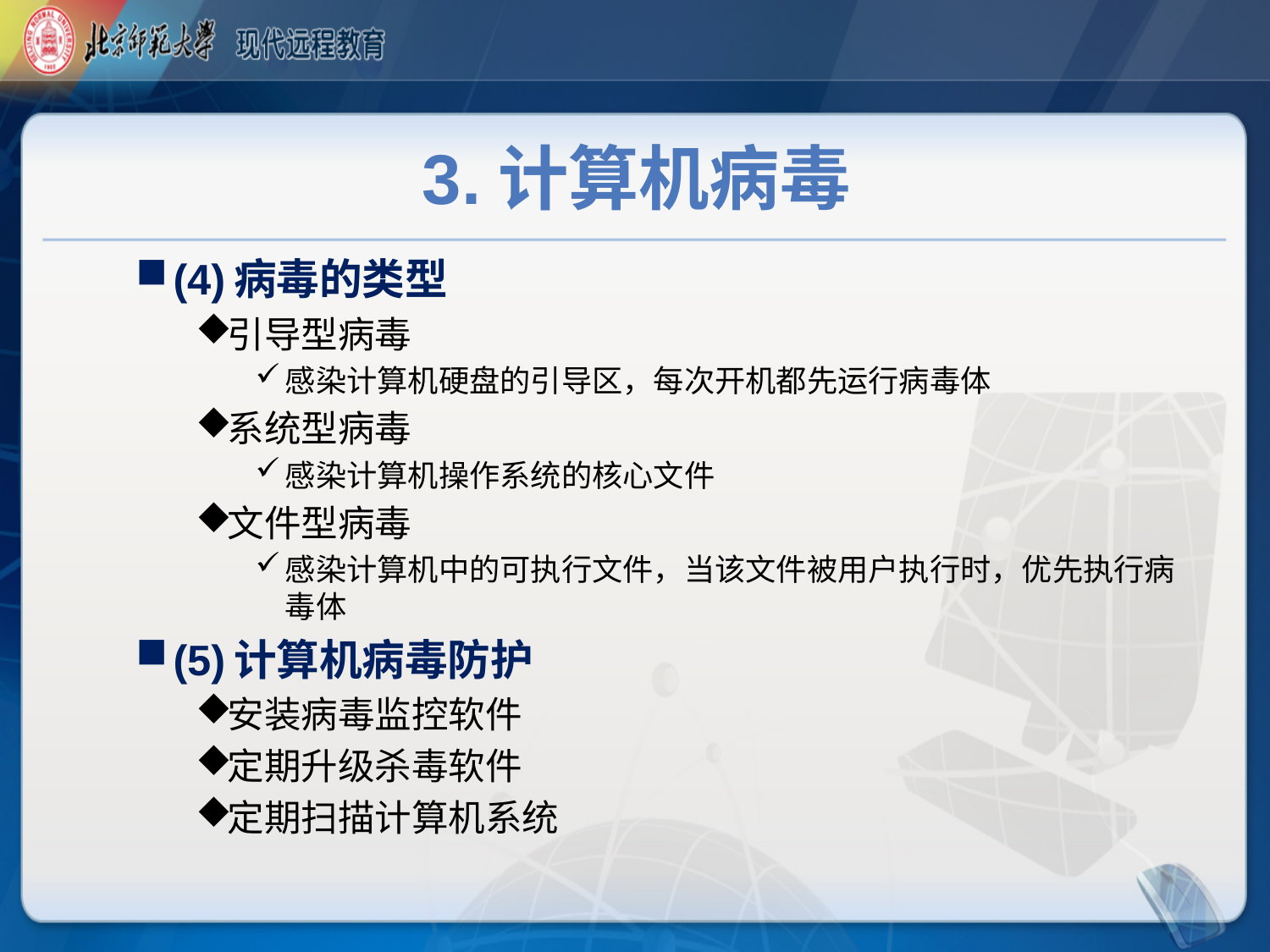

# 3.计算机病毒
(4)病毒的类型
引导型病毒
感染计算机硬盘的引导区，每次开机都先运行病毒体
系统型病毒
感染计算机操作系统的核心文件
文件型病毒
感染计算机中的可执行文件，当该文件被用户执行时，优先执行病毒体
(5)计算机病毒防护
安装病毒监控软件
定期升级杀毒软件
定期扫描计算机系统